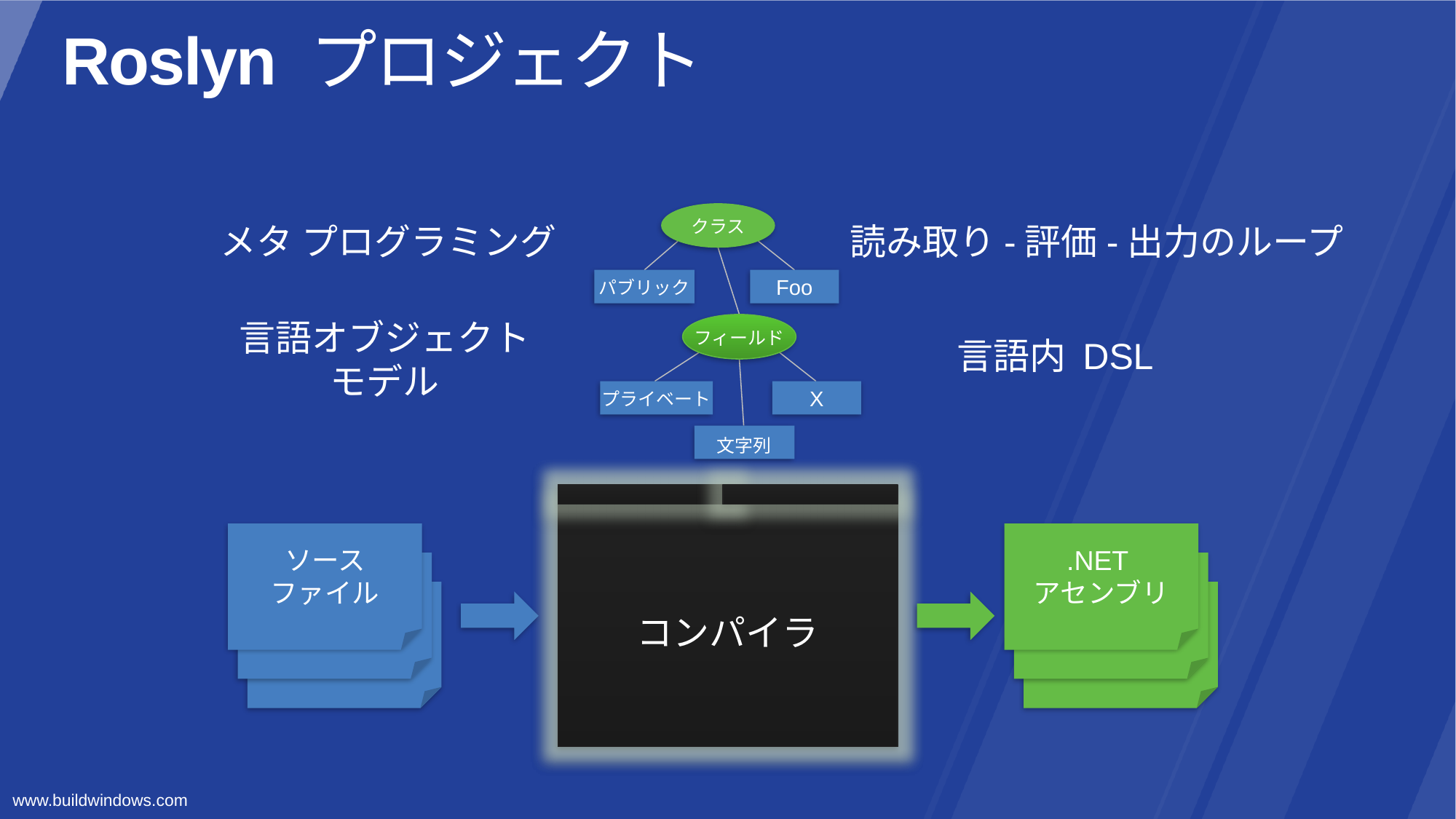

# Roslyn プロジェクト
クラス
パブリック
Foo
フィールド
プライベート
X
文字列
メタ プログラミング
読み取り-評価-出力のループ
言語オブジェクト
モデル
言語内 DSL
コンパイラ

コンパイラ

ソース
ファイル
.NET
アセンブリ
ソース コード
ソース コード
ソース コード
ソース コード